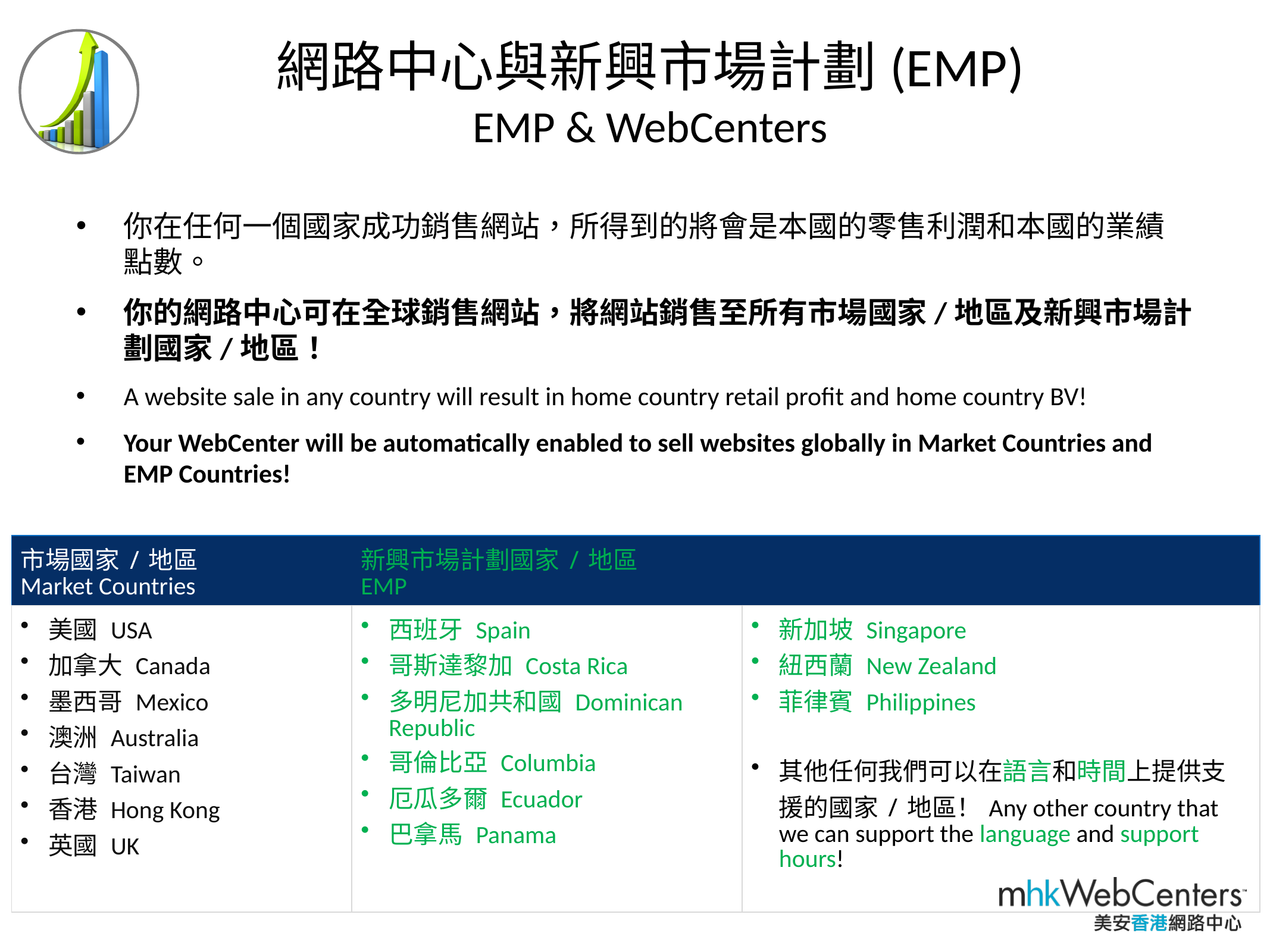

# 網路中心與新興市場計劃(EMP) EMP & WebCenters

你在任何一個國家成功銷售網站，所得到的將會是本國的零售利潤和本國的業績點數。
你的網路中心可在全球銷售網站，將網站銷售至所有市場國家/地區及新興市場計劃國家/地區！
A website sale in any country will result in home country retail profit and home country BV!
Your WebCenter will be automatically enabled to sell websites globally in Market Countries and EMP Countries!
| 市場國家/地區 Market Countries | 新興市場計劃國家/地區 EMP |  |
| --- | --- | --- |
| 美國 USA 加拿大 Canada 墨西哥 Mexico 澳洲 Australia 台灣 Taiwan 香港 Hong Kong 英國 UK | 西班牙 Spain 哥斯達黎加 Costa Rica 多明尼加共和國 Dominican Republic 哥倫比亞 Columbia 厄瓜多爾 Ecuador 巴拿馬 Panama | 新加坡 Singapore 紐西蘭 New Zealand 菲律賓 Philippines 其他任何我們可以在語言和時間上提供支援的國家/地區！Any other country that we can support the language and support hours! |